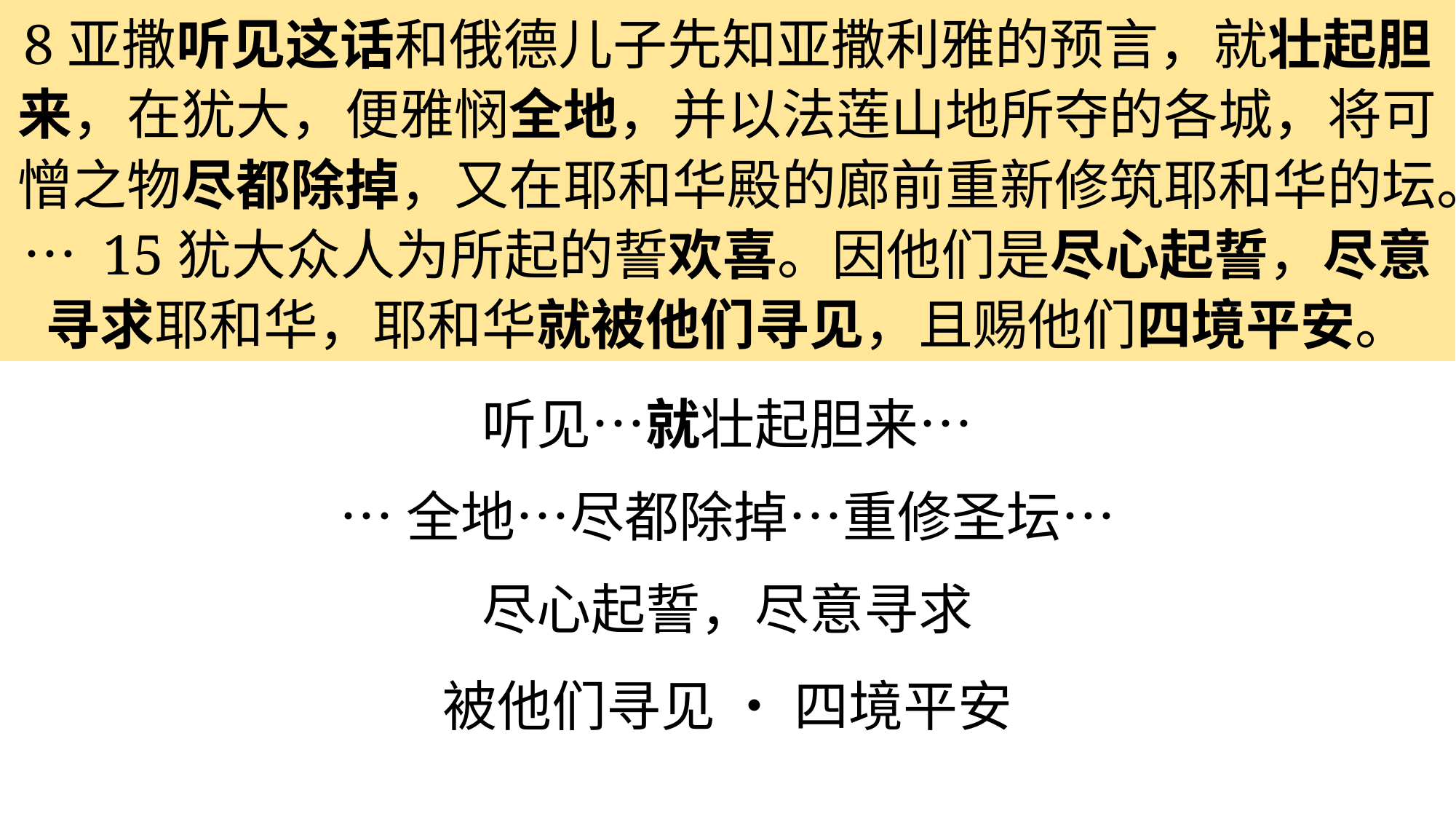

8亚撒听见这话和俄德儿子先知亚撒利雅的预言，就壮起胆来，在犹大，便雅悯全地，并以法莲山地所夺的各城，将可憎之物尽都除掉，又在耶和华殿的廊前重新修筑耶和华的坛。… 15犹大众人为所起的誓欢喜。因他们是尽心起誓，尽意寻求耶和华，耶和华就被他们寻见，且赐他们四境平安。
听见…就壮起胆来…
…全地…尽都除掉…重修圣坛…
尽心起誓，尽意寻求
被他们寻见 • 四境平安